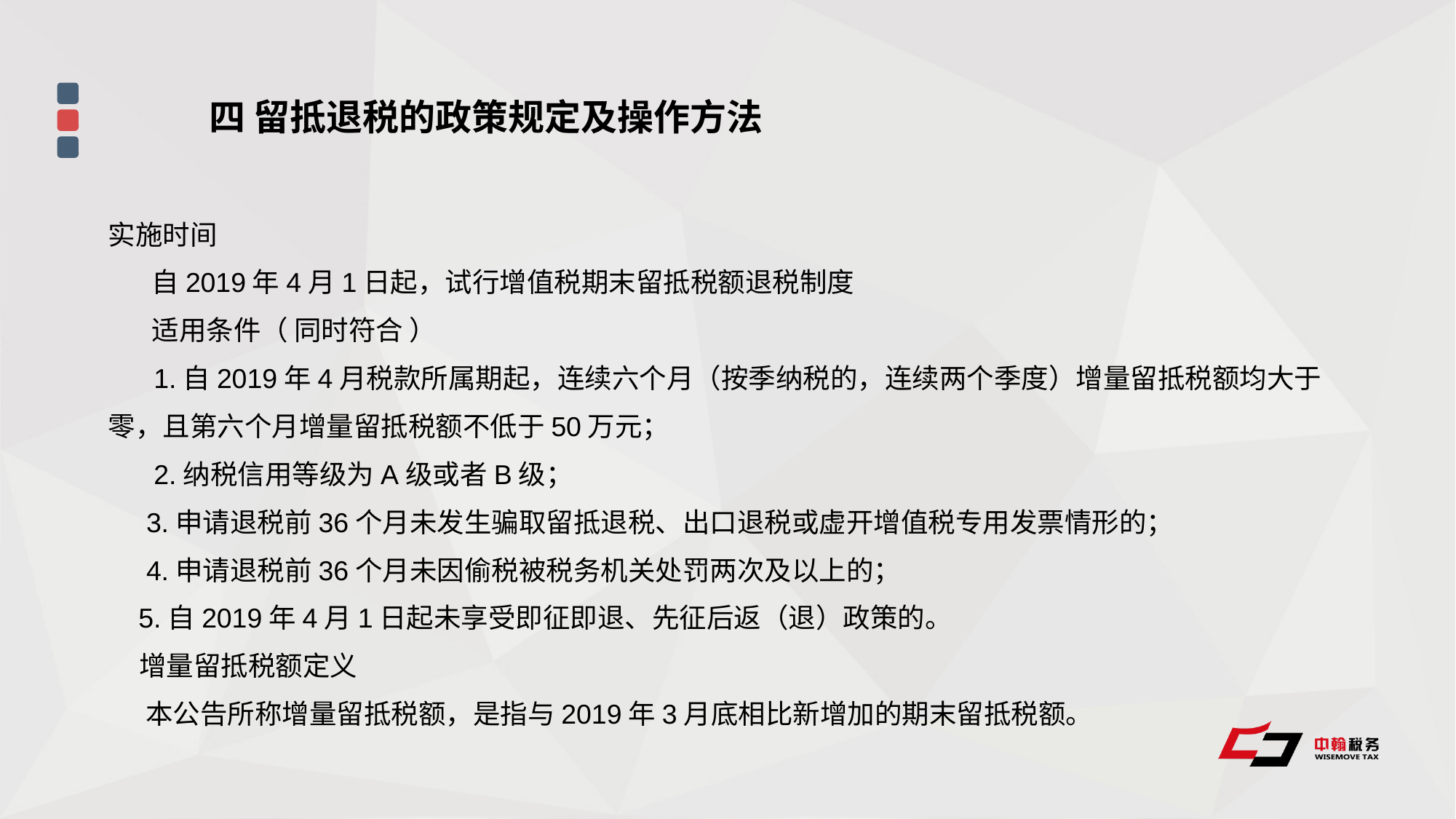

四 留抵退税的政策规定及操作方法
实施时间
      自2019年4月1日起，试行增值税期末留抵税额退税制度
      适用条件（ 同时符合 ）
      1.自2019年4月税款所属期起，连续六个月（按季纳税的，连续两个季度）增量留抵税额均大于零，且第六个月增量留抵税额不低于50万元；
      2.纳税信用等级为A级或者B级；
     3.申请退税前36个月未发生骗取留抵退税、出口退税或虚开增值税专用发票情形的；
     4.申请退税前36个月未因偷税被税务机关处罚两次及以上的；
    5.自2019年4月1日起未享受即征即退、先征后返（退）政策的。
    增量留抵税额定义
     本公告所称增量留抵税额，是指与2019年3月底相比新增加的期末留抵税额。